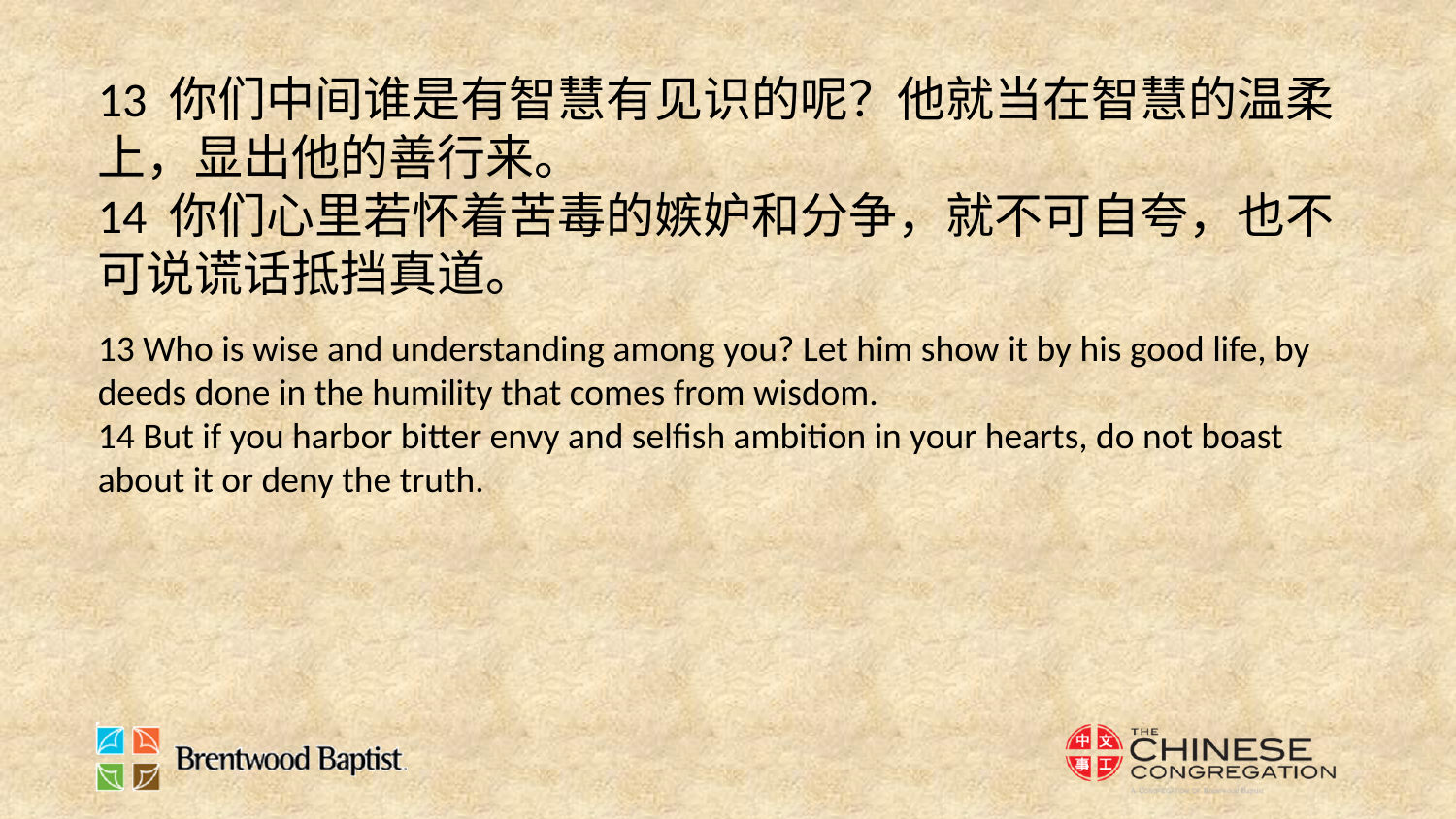

13 你们中间谁是有智慧有见识的呢？他就当在智慧的温柔上，显出他的善行来。
14 你们心里若怀着苦毒的嫉妒和分争，就不可自夸，也不可说谎话抵挡真道。

13 Who is wise and understanding among you? Let him show it by his good life, by deeds done in the humility that comes from wisdom.
14 But if you harbor bitter envy and selfish ambition in your hearts, do not boast about it or deny the truth.